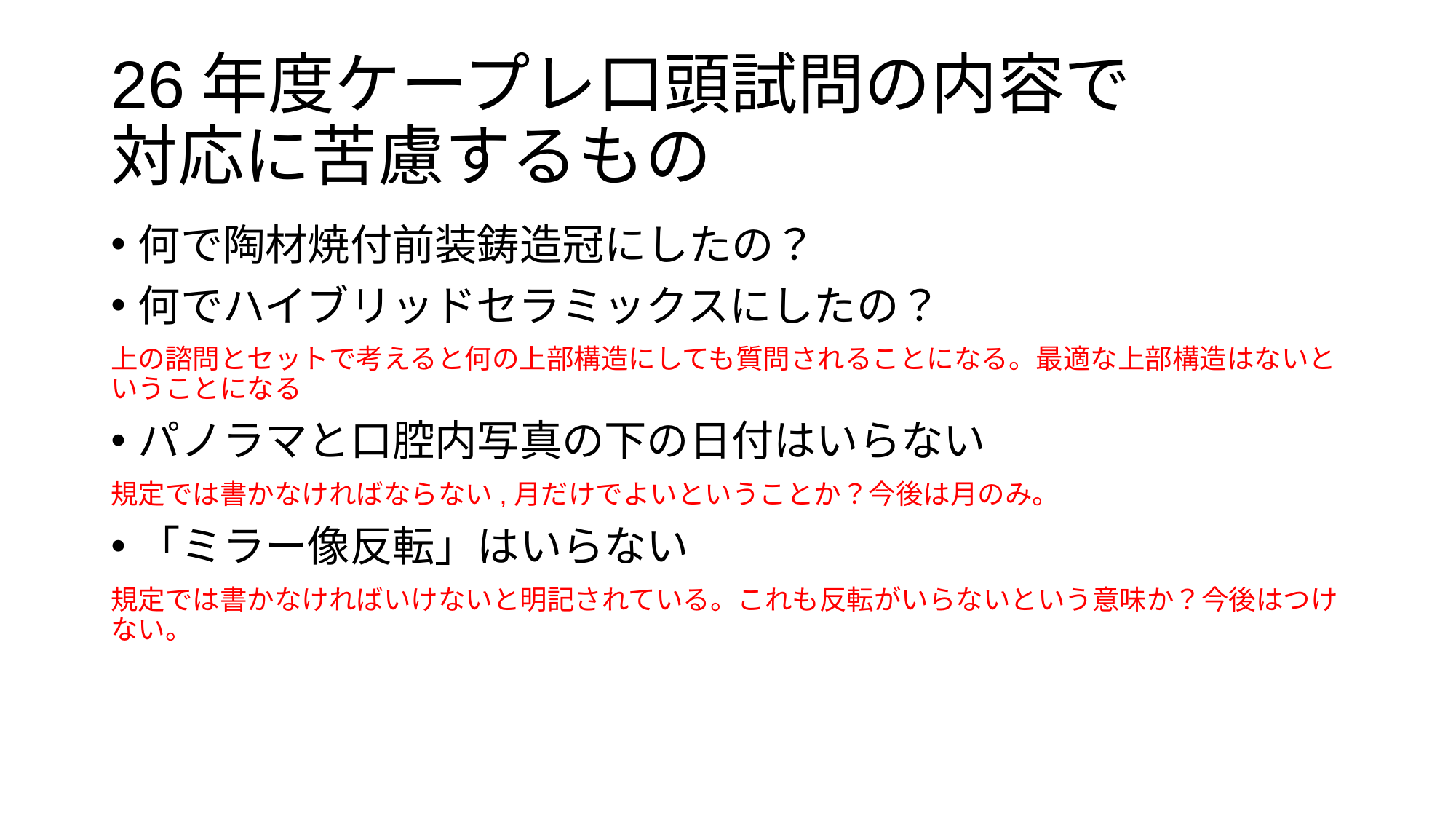

# 26年度ケープレ口頭試問の内容で 対応に苦慮するもの
何で陶材焼付前装鋳造冠にしたの？
何でハイブリッドセラミックスにしたの？
上の諮問とセットで考えると何の上部構造にしても質問されることになる。最適な上部構造はないということになる
パノラマと口腔内写真の下の日付はいらない
規定では書かなければならない,月だけでよいということか？今後は月のみ。
「ミラー像反転」はいらない
規定では書かなければいけないと明記されている。これも反転がいらないという意味か？今後はつけない。